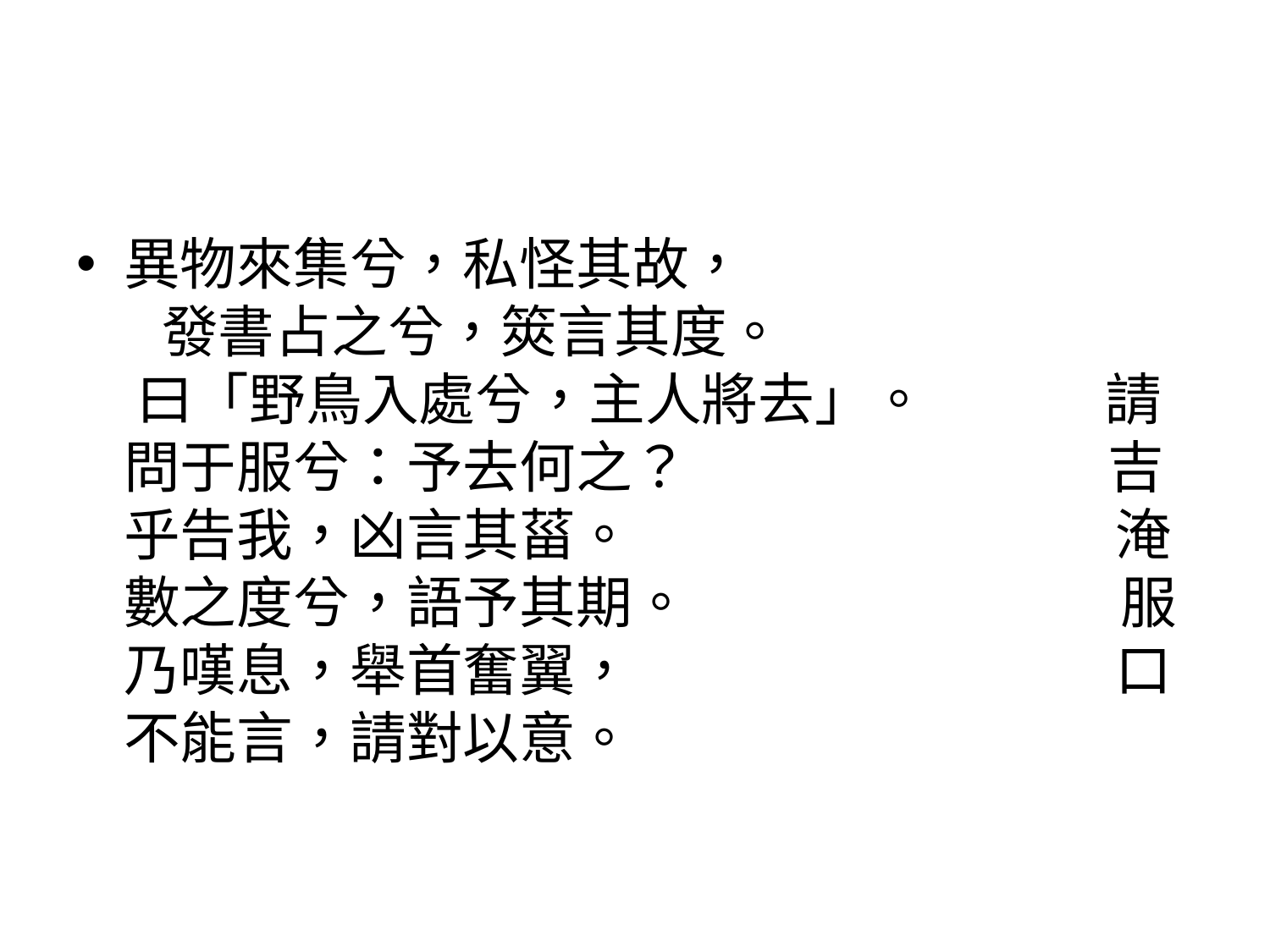

#
異物來集兮，私怪其故，                                       發書占之兮，筴言其度。                                  曰「野鳥入處兮，主人將去」。              請問于服兮：予去何之？                                 吉乎告我，凶言其菑。                                      淹數之度兮，語予其期。                                  服乃嘆息，舉首奮翼，                                      口不能言，請對以意。